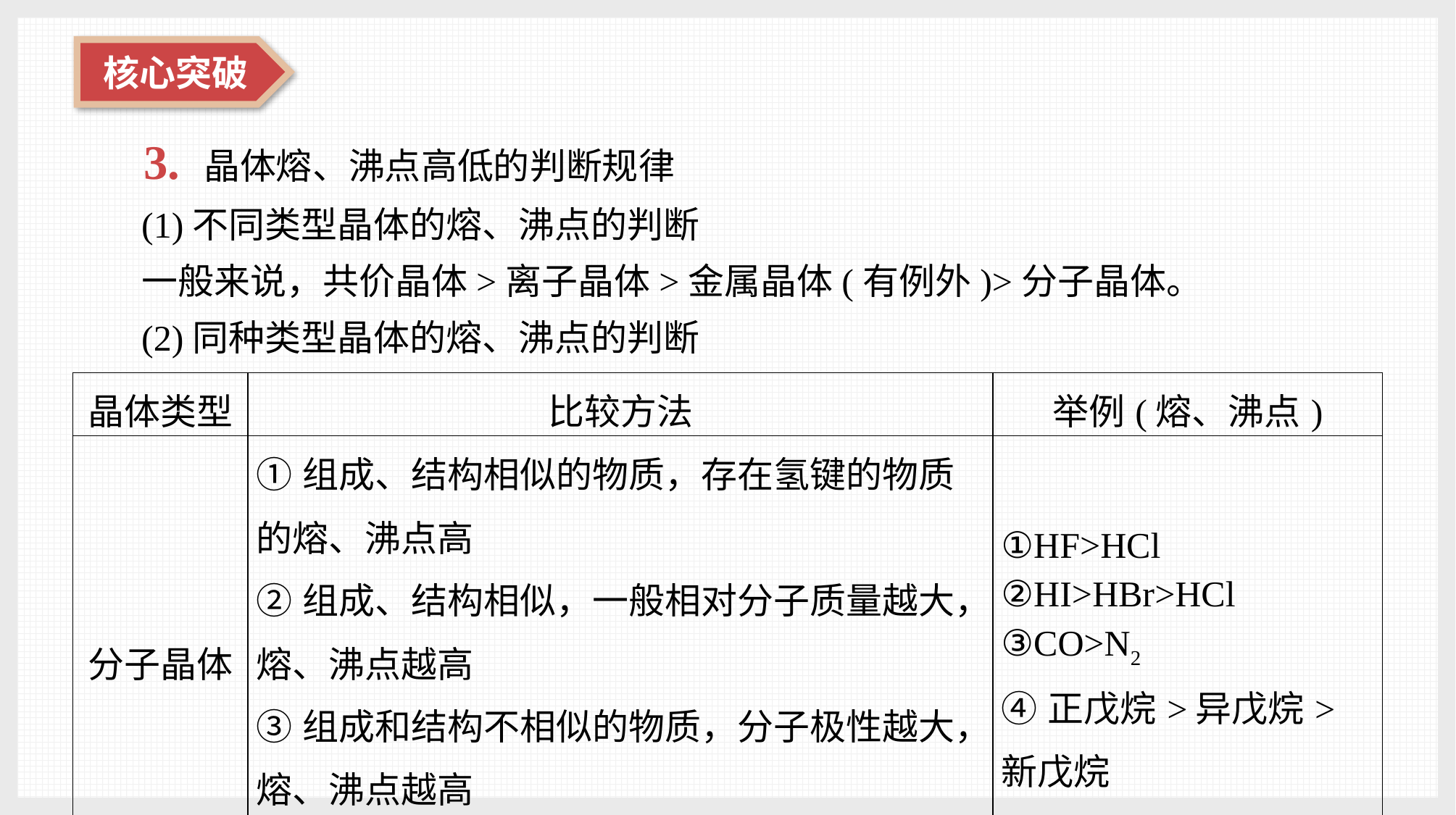

3. 晶体熔、沸点高低的判断规律
(1)不同类型晶体的熔、沸点的判断
一般来说，共价晶体>离子晶体>金属晶体(有例外)>分子晶体。
(2)同种类型晶体的熔、沸点的判断

| 晶体类型 | 比较方法 | 举例(熔、沸点) |
| --- | --- | --- |
| 分子晶体 | ①组成、结构相似的物质，存在氢键的物质的熔、沸点高 ②组成、结构相似，一般相对分子质量越大，熔、沸点越高 ③组成和结构不相似的物质，分子极性越大，熔、沸点越高 ④同分异构体，支链越多，熔、沸点越低 | ①HF>HCl ②HI>HBr>HCl ③CO>N2 ④正戊烷>异戊烷>新戊烷 |